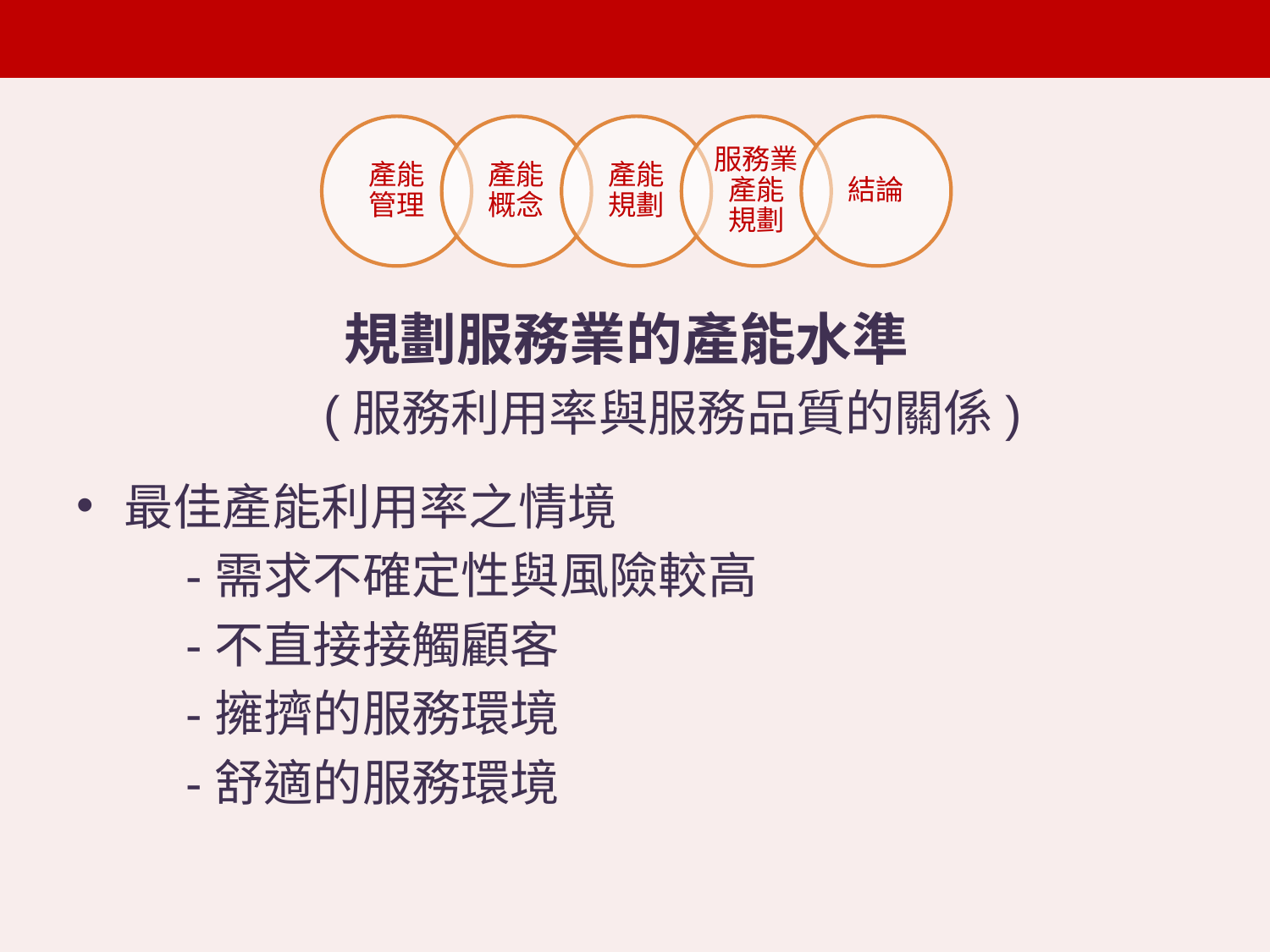

產能
管理
產能
概念
產能
規劃
服務業產能
規劃
結論
                    規劃服務業的產能水準
                  (服務利用率與服務品質的關係)

最佳產能利用率之情境
        -需求不確定性與風險較高
        -不直接接觸顧客
        -擁擠的服務環境
        -舒適的服務環境